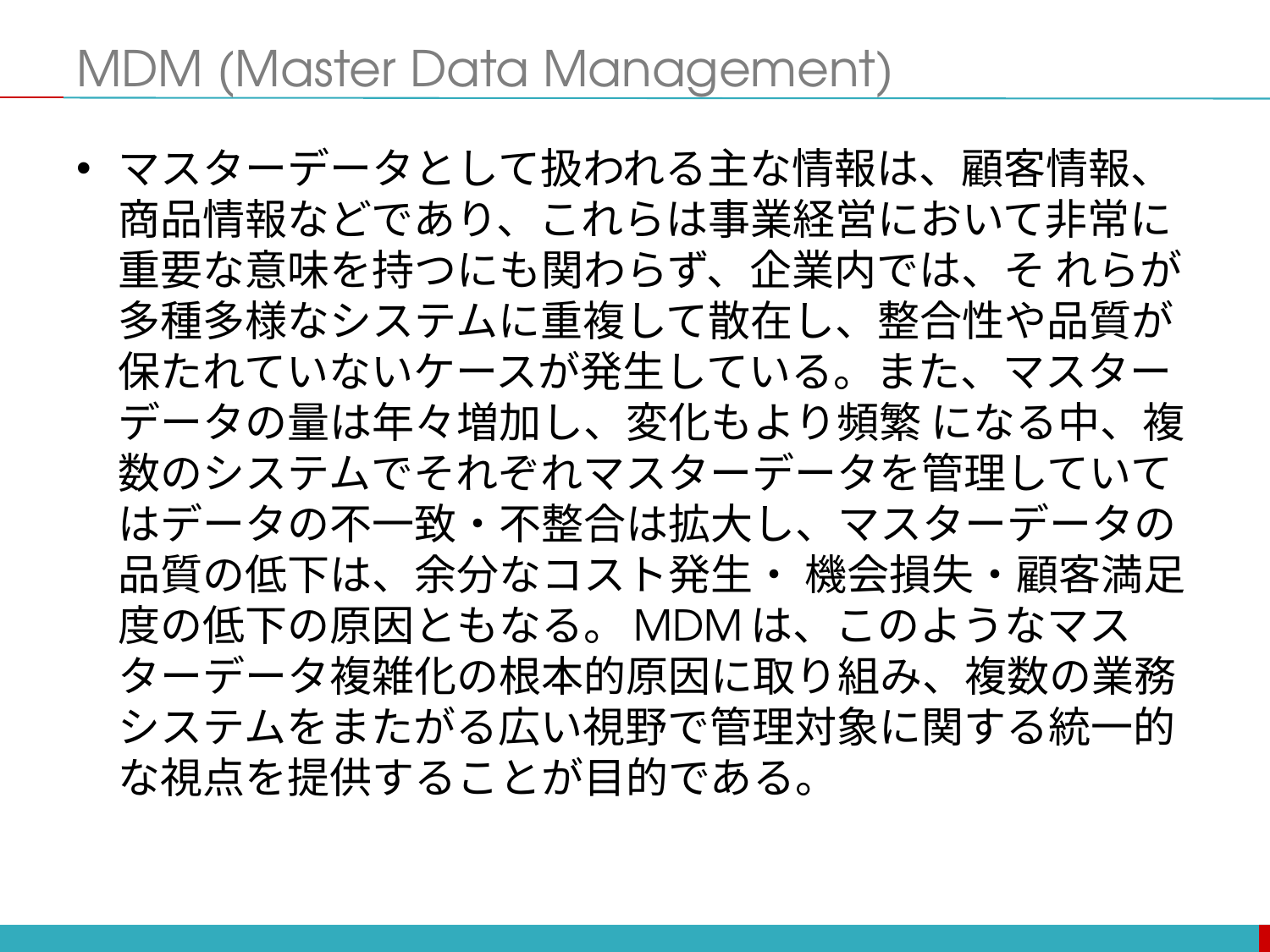

# MDM (Master Data Management)
マスターデータとして扱われる主な情報は、顧客情報、商品情報などであり、これらは事業経営において非常に重要な意味を持つにも関わらず、企業内では、そ れらが多種多様なシステムに重複して散在し、整合性や品質が保たれていないケースが発生している。また、マスターデータの量は年々増加し、変化もより頻繁 になる中、複数のシステムでそれぞれマスターデータを管理していてはデータの不一致・不整合は拡大し、マスターデータの品質の低下は、余分なコスト発生・ 機会損失・顧客満足度の低下の原因ともなる。MDMは、このようなマスターデータ複雑化の根本的原因に取り組み、複数の業務システムをまたがる広い視野で管理対象に関する統一的な視点を提供することが目的である。